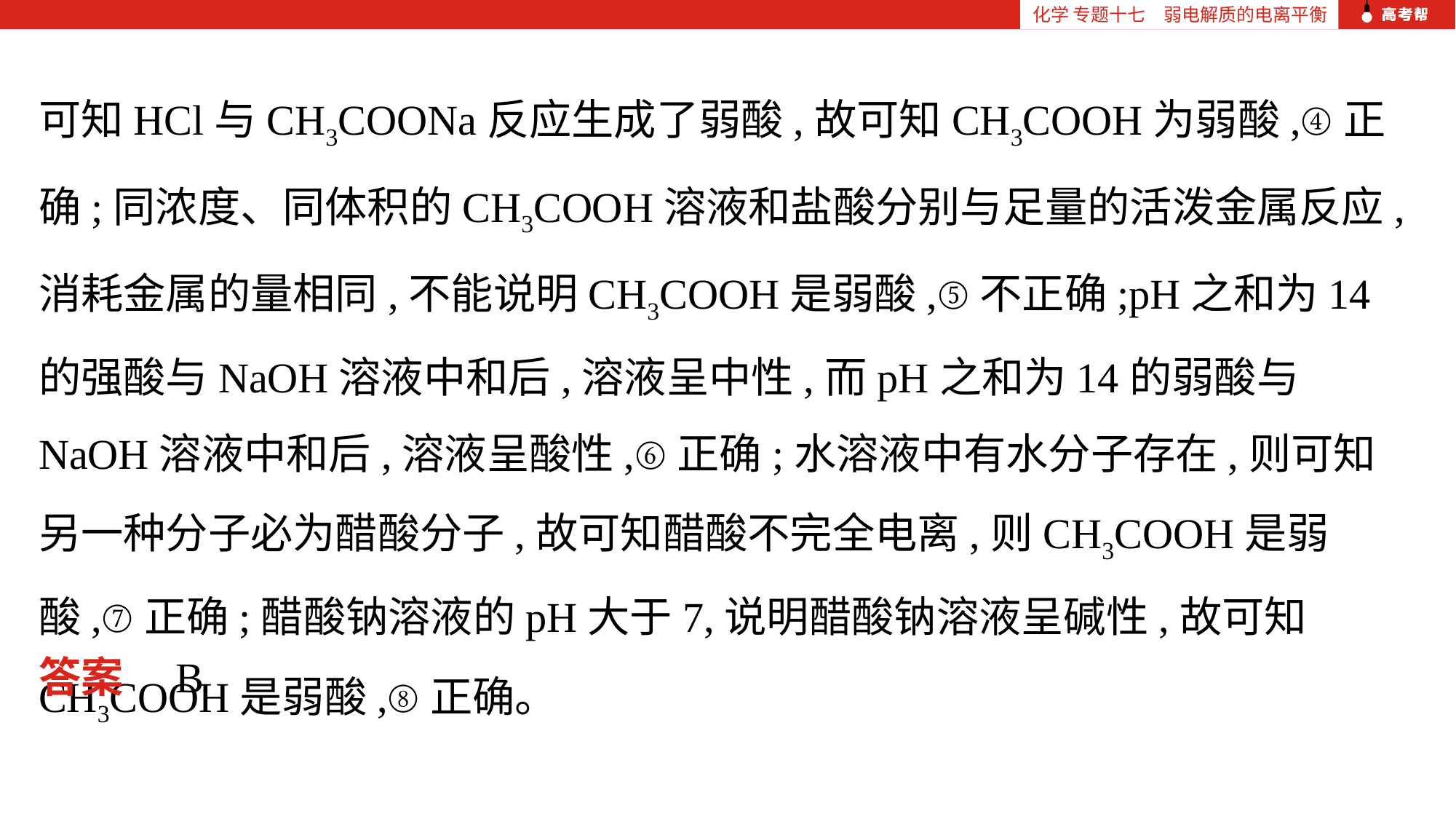

化学 专题十七　弱电解质的电离平衡

可知HCl与CH3COONa反应生成了弱酸,故可知CH3COOH为弱酸,④正确;同浓度、同体积的CH3COOH溶液和盐酸分别与足量的活泼金属反应,消耗金属的量相同,不能说明CH3COOH是弱酸,⑤不正确;pH之和为14的强酸与NaOH溶液中和后,溶液呈中性,而pH之和为14的弱酸与NaOH溶液中和后,溶液呈酸性,⑥正确;水溶液中有水分子存在,则可知另一种分子必为醋酸分子,故可知醋酸不完全电离,则CH3COOH是弱酸,⑦正确;醋酸钠溶液的pH大于7,说明醋酸钠溶液呈碱性,故可知CH3COOH是弱酸,⑧正确。
答案　B